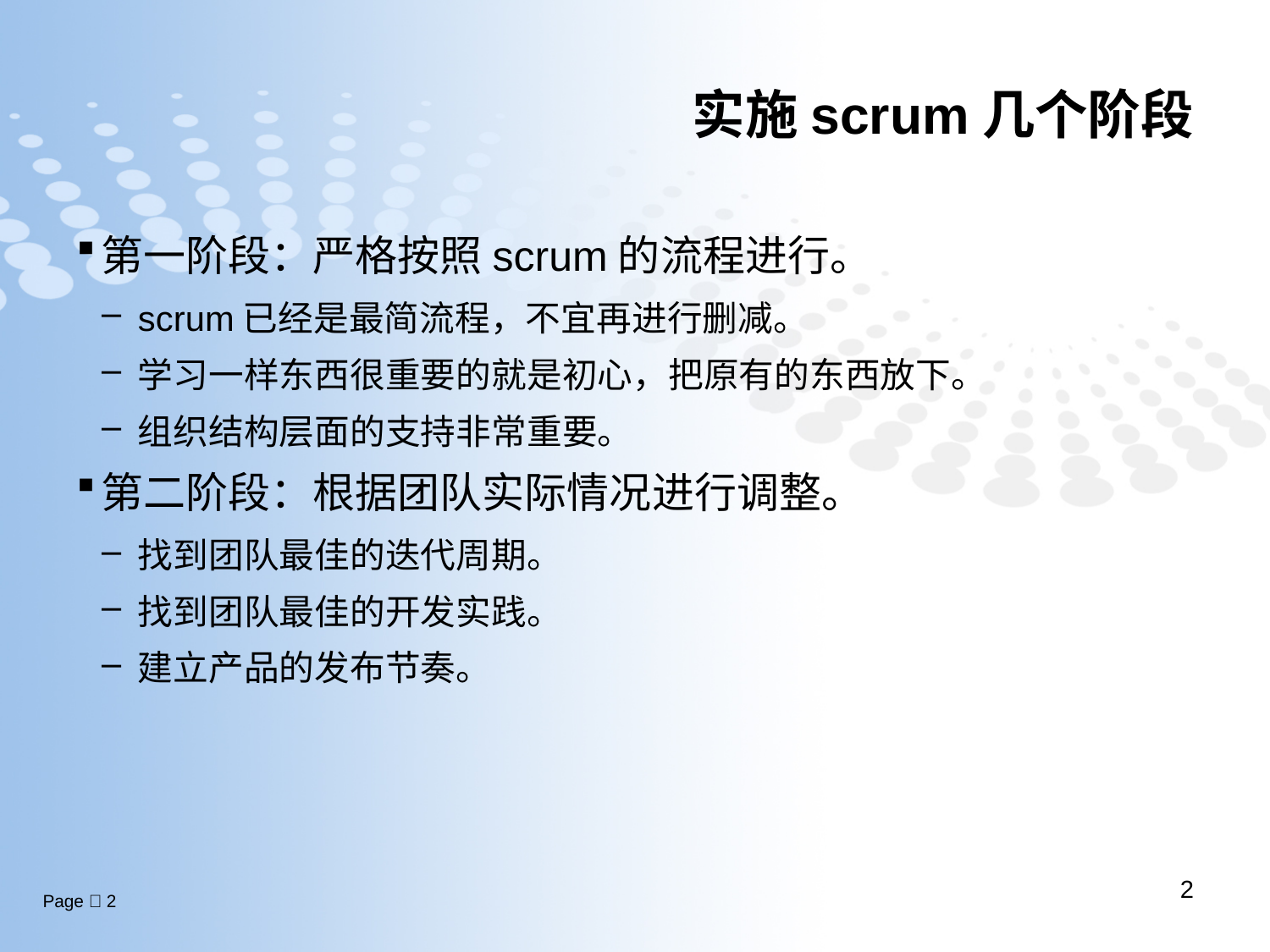

# 实施scrum几个阶段
第一阶段：严格按照scrum的流程进行。
scrum已经是最简流程，不宜再进行删减。
学习一样东西很重要的就是初心，把原有的东西放下。
组织结构层面的支持非常重要。
第二阶段：根据团队实际情况进行调整。
找到团队最佳的迭代周期。
找到团队最佳的开发实践。
建立产品的发布节奏。
2